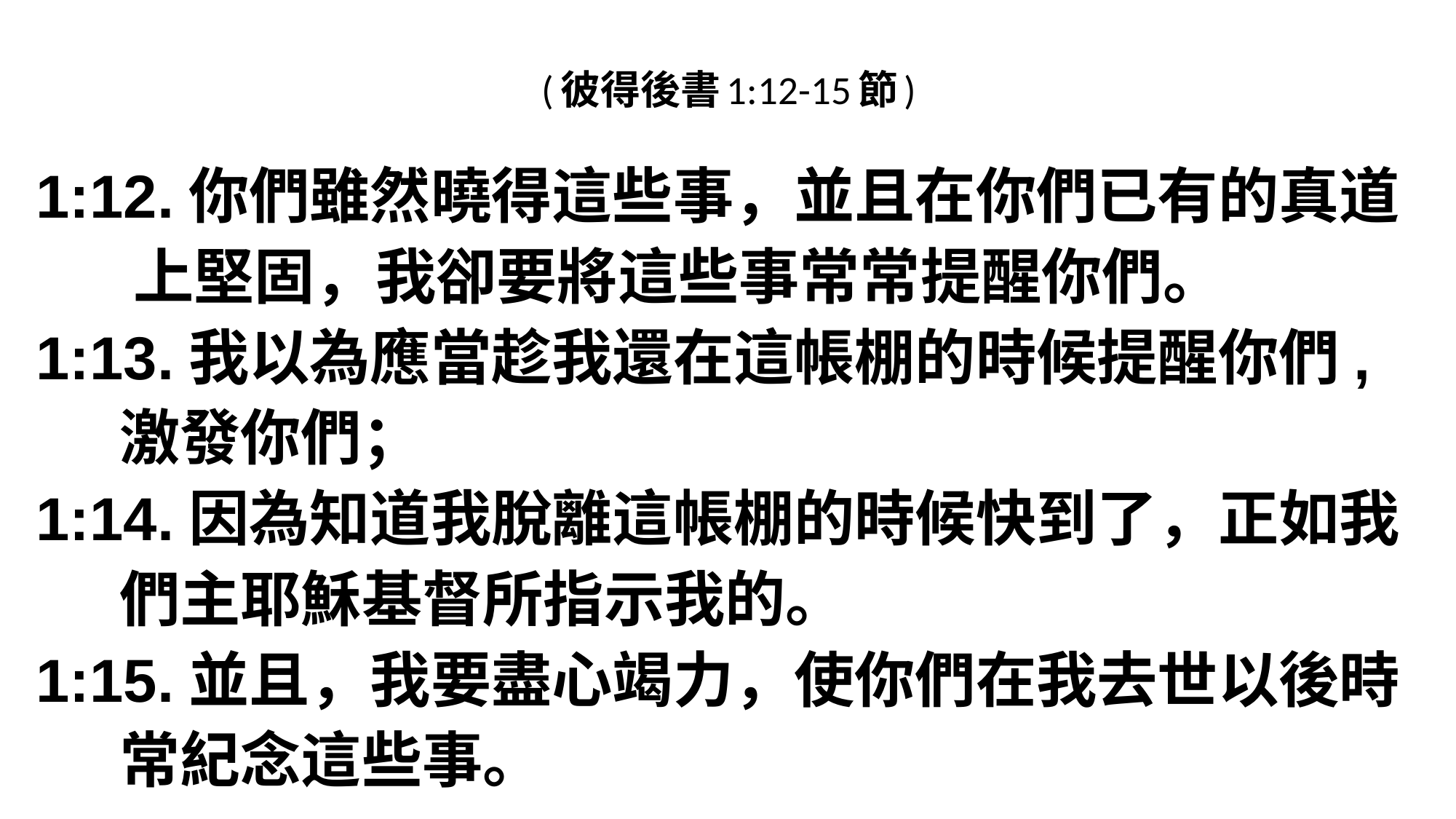

# (彼得後書1:12-15節)

1:12.你們雖然曉得這些事，並且在你們已有的真道
      上堅固，我卻要將這些事常常提醒你們。
1:13.我以為應當趁我還在這帳棚的時候提醒你們,
     激發你們；
1:14.因為知道我脫離這帳棚的時候快到了，正如我
     們主耶穌基督所指示我的。
1:15.並且，我要盡心竭力，使你們在我去世以後時
     常紀念這些事。